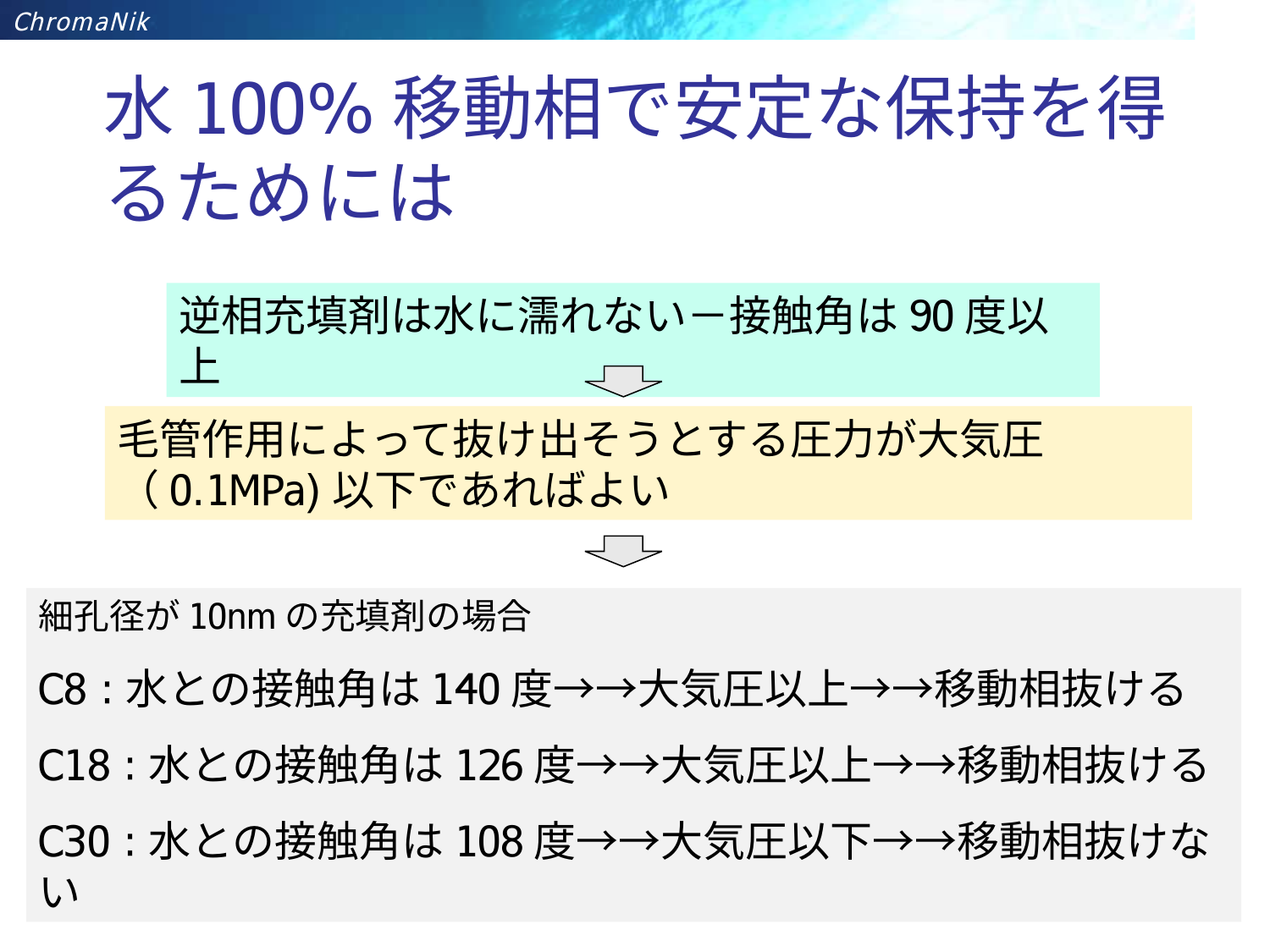

# 水100%移動相で安定な保持を得るためには
逆相充填剤は水に濡れない－接触角は90度以上

毛管作用によって抜け出そうとする圧力が大気圧（0.1MPa)以下であればよい

細孔径が10nmの充填剤の場合

C8 :水との接触角は140度→→大気圧以上→→移動相抜ける

C18 :水との接触角は126度→→大気圧以上→→移動相抜ける

C30 :水との接触角は108度→→大気圧以下→→移動相抜けない